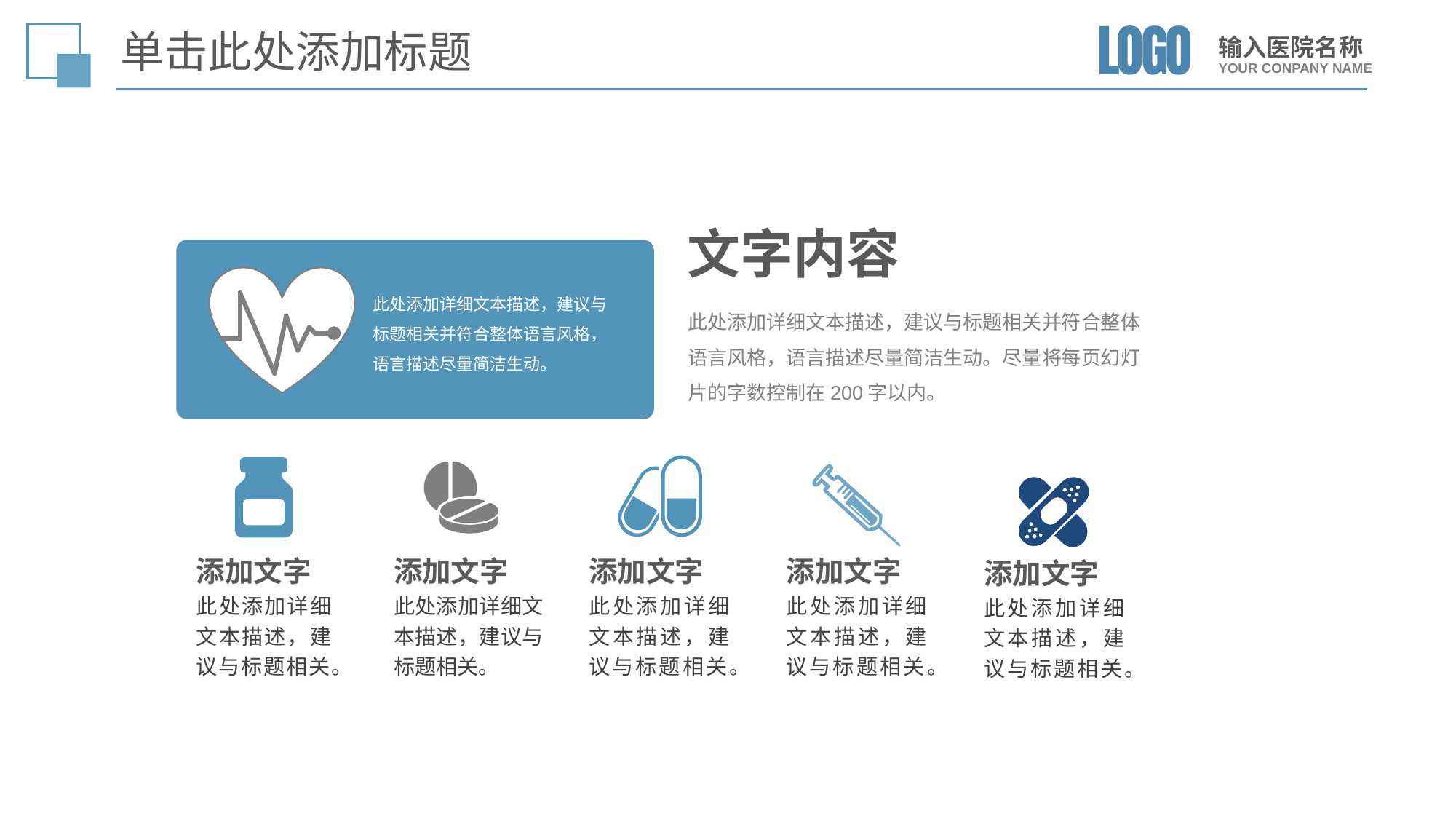

LOGO
输入医院名称
YOUR CONPANY NAME

单击此处添加标题
文字内容

此处添加详细文本描述，建议与标题相关并符合整体语言风格，语言描述尽量简洁生动。
此处添加详细文本描述，建议与标题相关并符合整体语言风格，语言描述尽量简洁生动。尽量将每页幻灯片的字数控制在200字以内。

添加文字
此处添加详细文本描述，建议与标题相关。
添加文字
此处添加详细文本描述，建议与标题相关。
添加文字
此处添加详细文本描述，建议与标题相关。
添加文字
此处添加详细文本描述，建议与标题相关。
添加文字
此处添加详细文本描述，建议与标题相关。